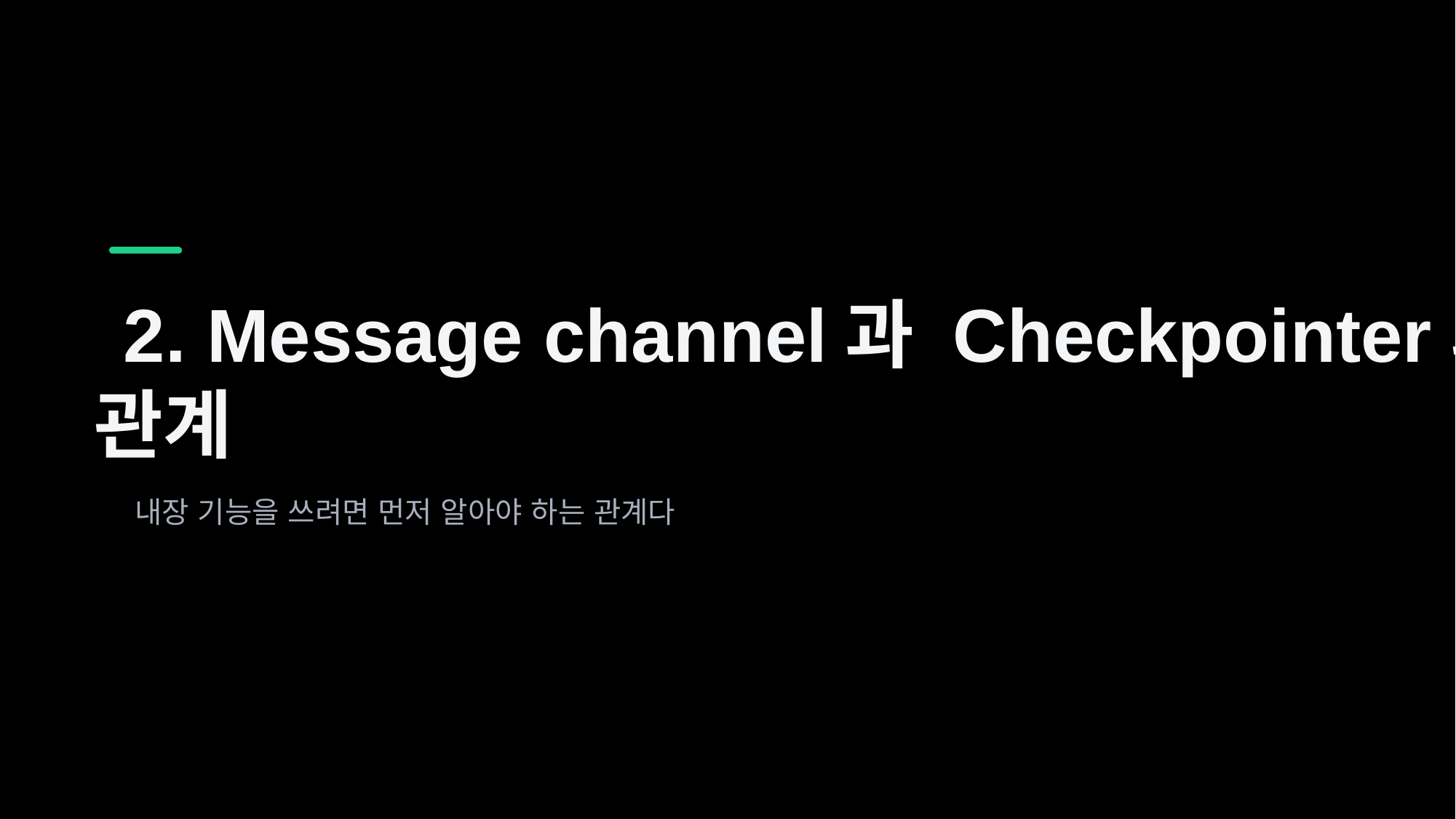

2. Message channel과 Checkpointer의
관계
내장 기능을 쓰려면 먼저 알아야 하는 관계다